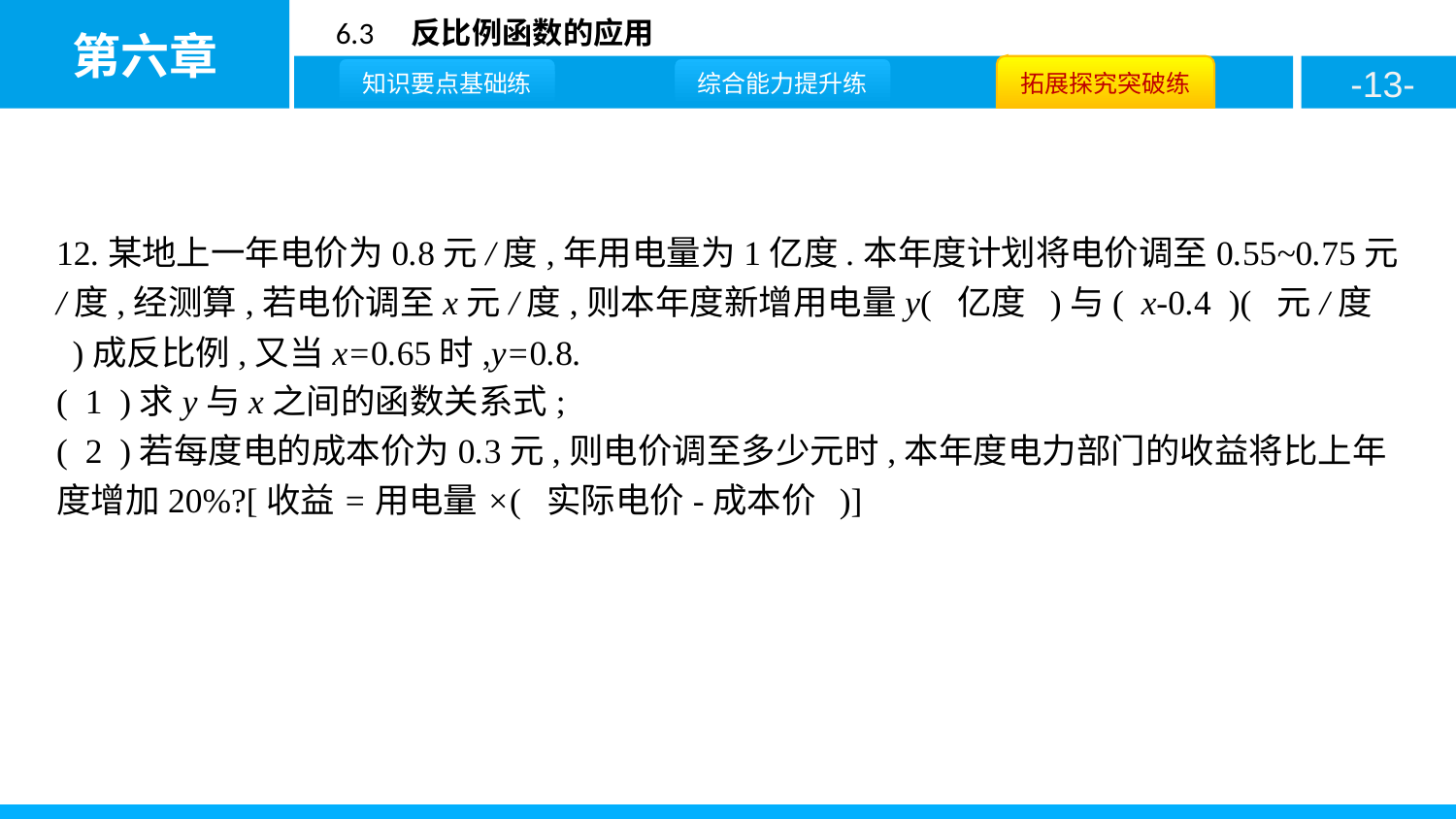

12.某地上一年电价为0.8元/度,年用电量为1亿度.本年度计划将电价调至0.55~0.75元/度,经测算,若电价调至x元/度,则本年度新增用电量y(  亿度  )与(  x-0.4  )(  元/度  )成反比例,又当x=0.65时,y=0.8.
(  1  )求y与x之间的函数关系式;
(  2  )若每度电的成本价为0.3元,则电价调至多少元时,本年度电力部门的收益将比上年度增加20%?[收益=用电量×(  实际电价-成本价  )]